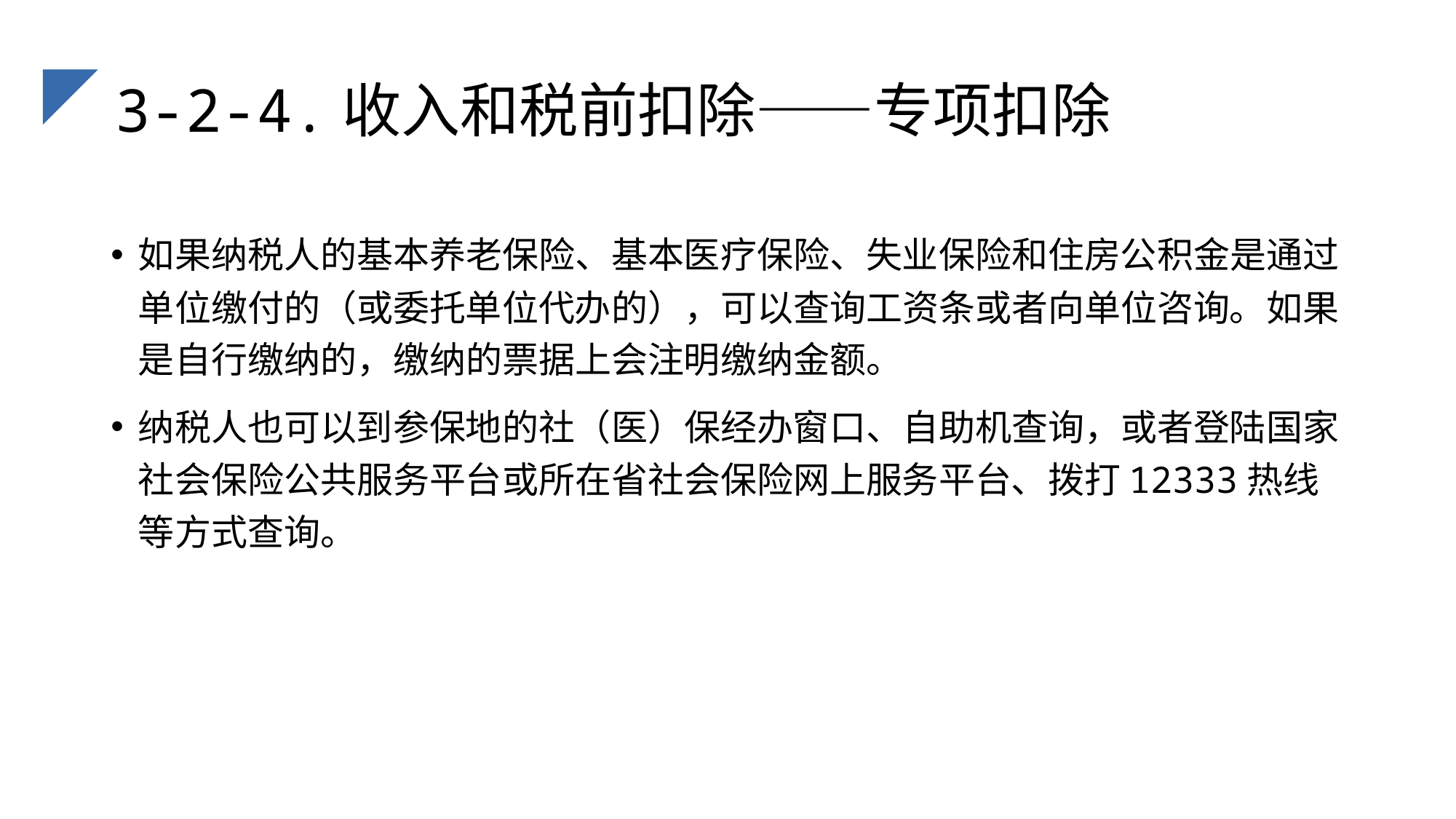

# 3-2-4.收入和税前扣除——专项扣除
如果纳税人的基本养老保险、基本医疗保险、失业保险和住房公积金是通过单位缴付的（或委托单位代办的），可以查询工资条或者向单位咨询。如果是自行缴纳的，缴纳的票据上会注明缴纳金额。
纳税人也可以到参保地的社（医）保经办窗口、自助机查询，或者登陆国家社会保险公共服务平台或所在省社会保险网上服务平台、拨打12333热线等方式查询。